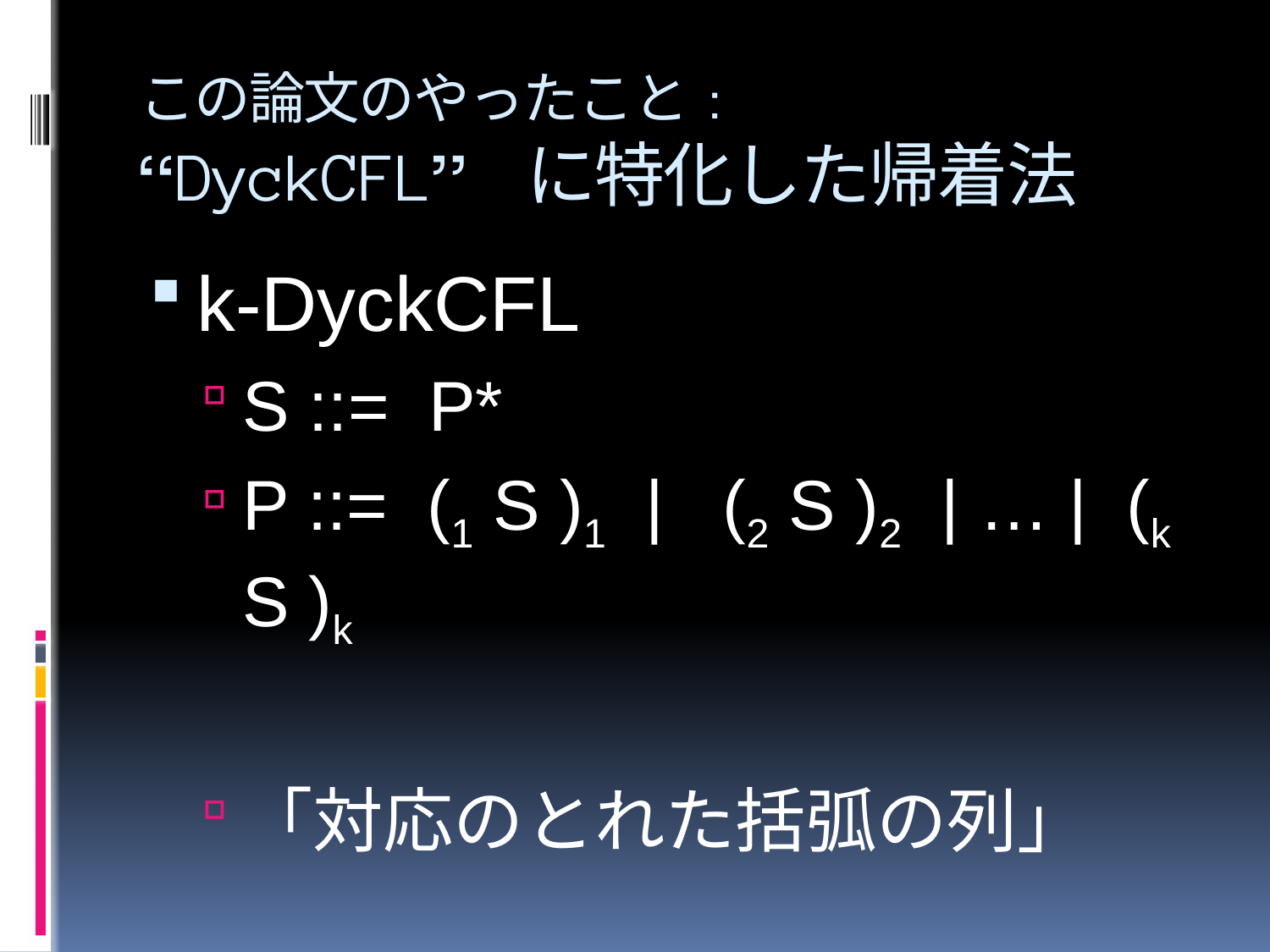

# この論文のやったこと: “DyckCFL” に特化した帰着法
k-DyckCFL
S ::=  P*
P ::=  (1 S )1  |   (2 S )2  | … |  (k S )k

「対応のとれた括弧の列」